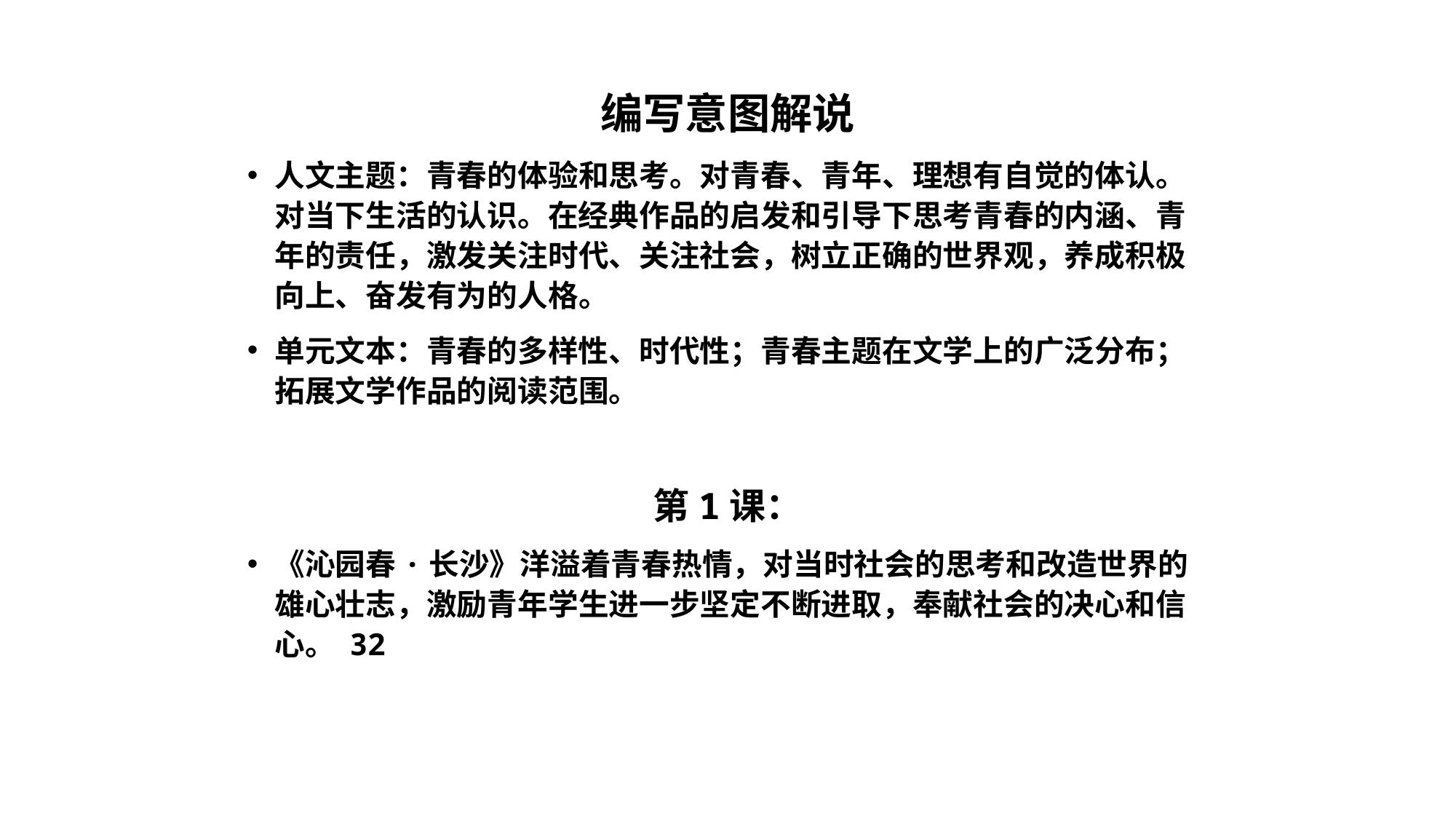

编写意图解说
人文主题：青春的体验和思考。对青春、青年、理想有自觉的体认。对当下生活的认识。在经典作品的启发和引导下思考青春的内涵、青年的责任，激发关注时代、关注社会，树立正确的世界观，养成积极向上、奋发有为的人格。
单元文本：青春的多样性、时代性；青春主题在文学上的广泛分布；拓展文学作品的阅读范围。

第1课：
《沁园春·长沙》洋溢着青春热情，对当时社会的思考和改造世界的雄心壮志，激励青年学生进一步坚定不断进取，奉献社会的决心和信心。 32